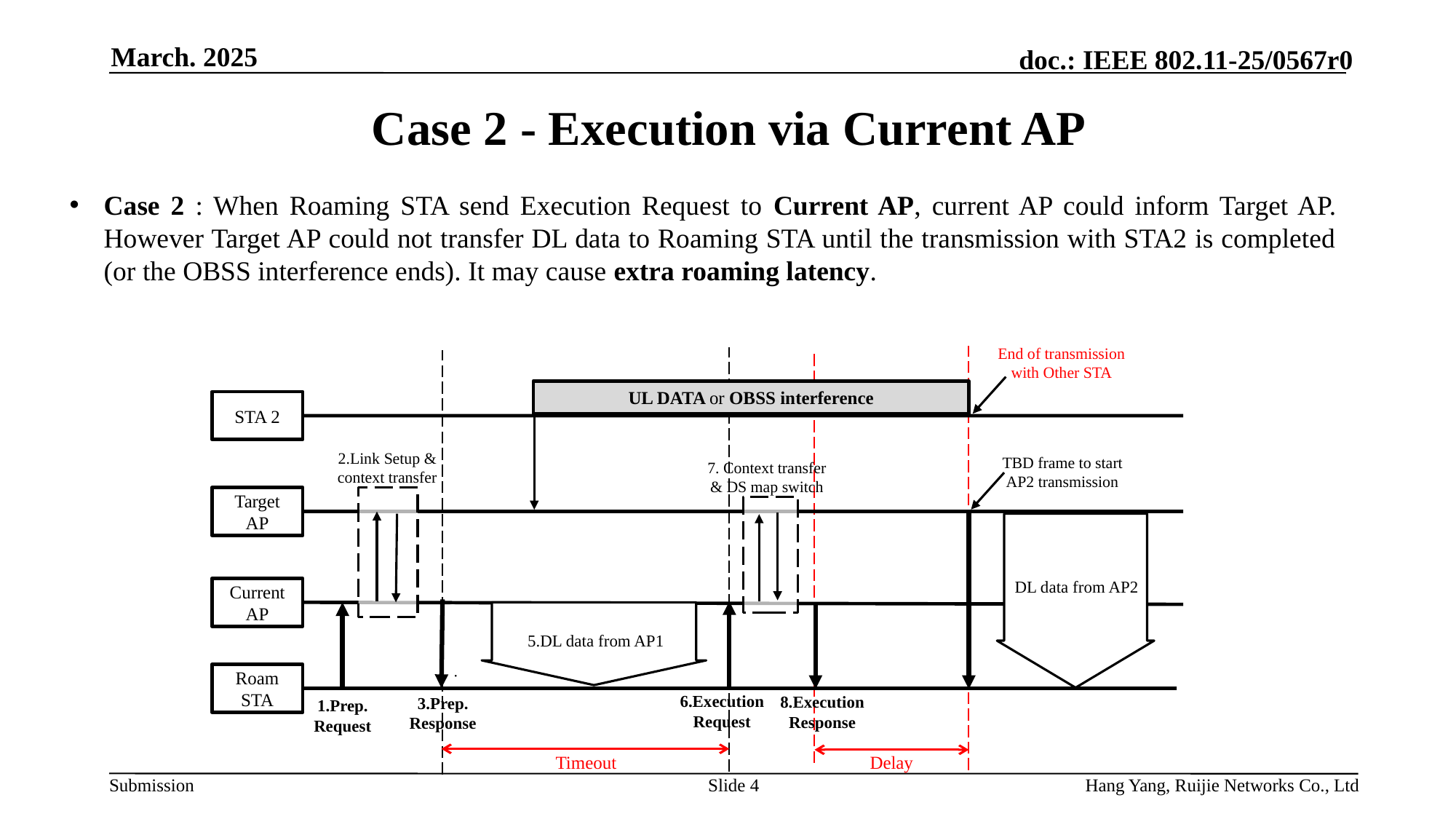

March. 2025
# Case 2 - Execution via Current AP
Case 2 : When Roaming STA send Execution Request to Current AP, current AP could inform Target AP. However Target AP could not transfer DL data to Roaming STA until the transmission with STA2 is completed (or the OBSS interference ends). It may cause extra roaming latency.

End of transmission with Other STA
UL DATA or OBSS interference
STA 2
2.Link Setup &
context transfer
TBD frame to start AP2 transmission
7. Context transfer
& DS map switch

Target AP

DL data from AP2
Current AP
4.Link Setup
 Response
5.DL data from AP1
Roam
STA
6.Execution Request
8.Execution Response
3.Prep. Response
1.Prep. Request
Timeout
Delay
链路设置完成
Slide 4
Hang Yang, Ruijie Networks Co., Ltd